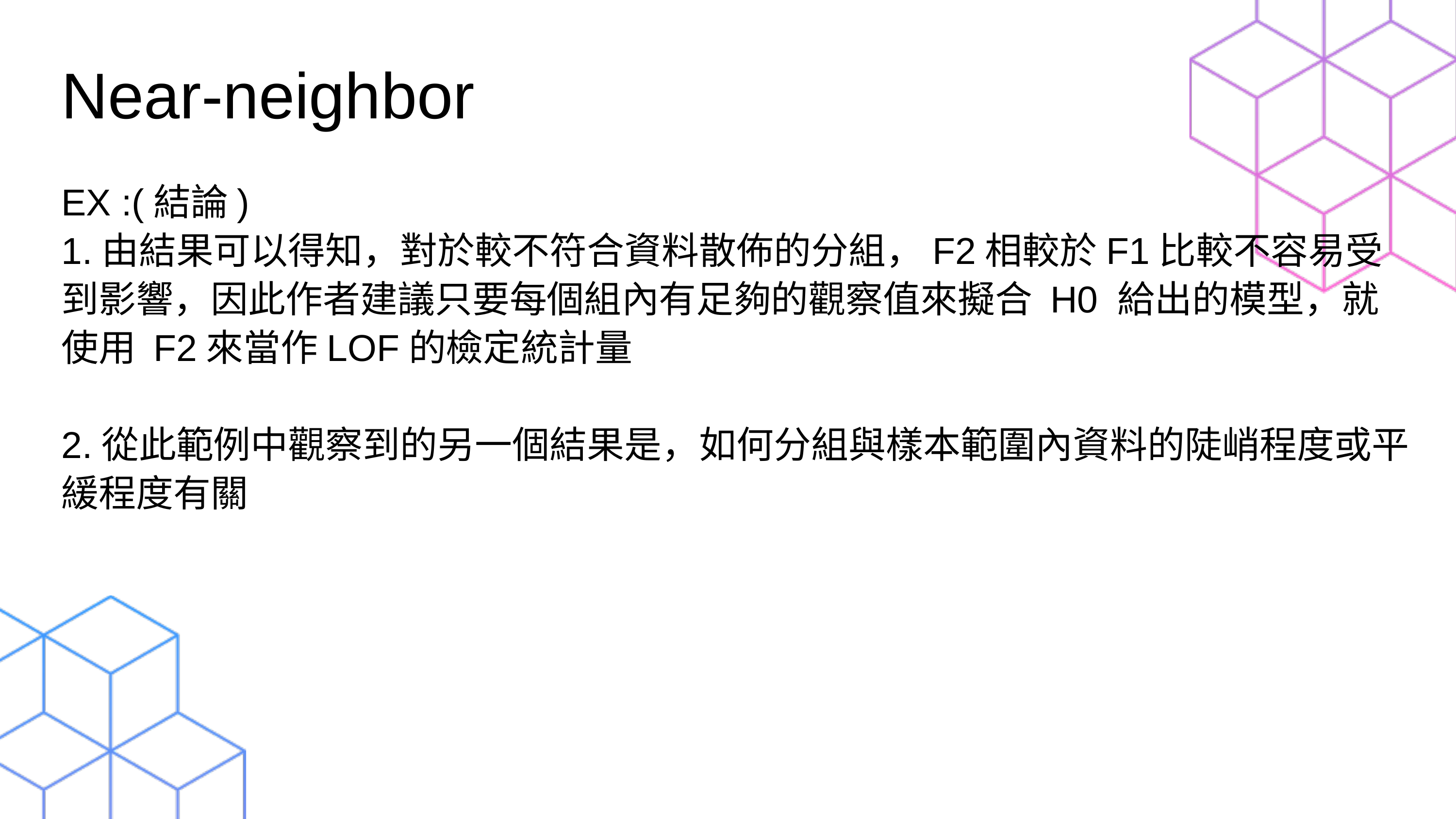

Near-neighbor
EX :(結論)
1.由結果可以得知，對於較不符合資料散佈的分組，F2相較於F1比較不容易受到影響，因此作者建議只要每個組內有足夠的觀察值來擬合 H0 給出的模型，就使用 F2來當作LOF的檢定統計量

2.從此範例中觀察到的另一個結果是，如何分組與樣本範圍內資料的陡峭程度或平緩程度有關